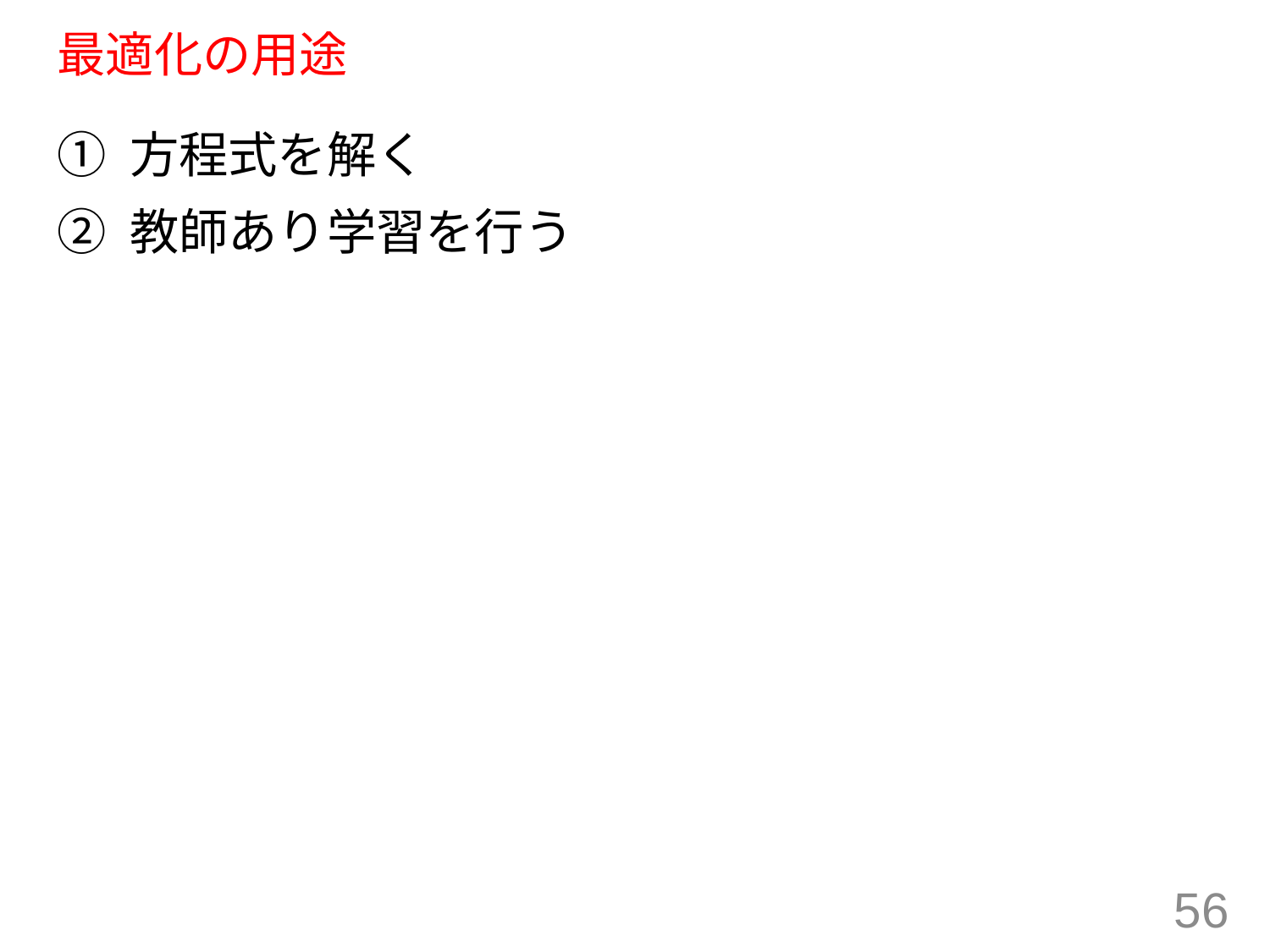

# 最適化の用途
① 方程式を解く
② 教師あり学習を行う
56